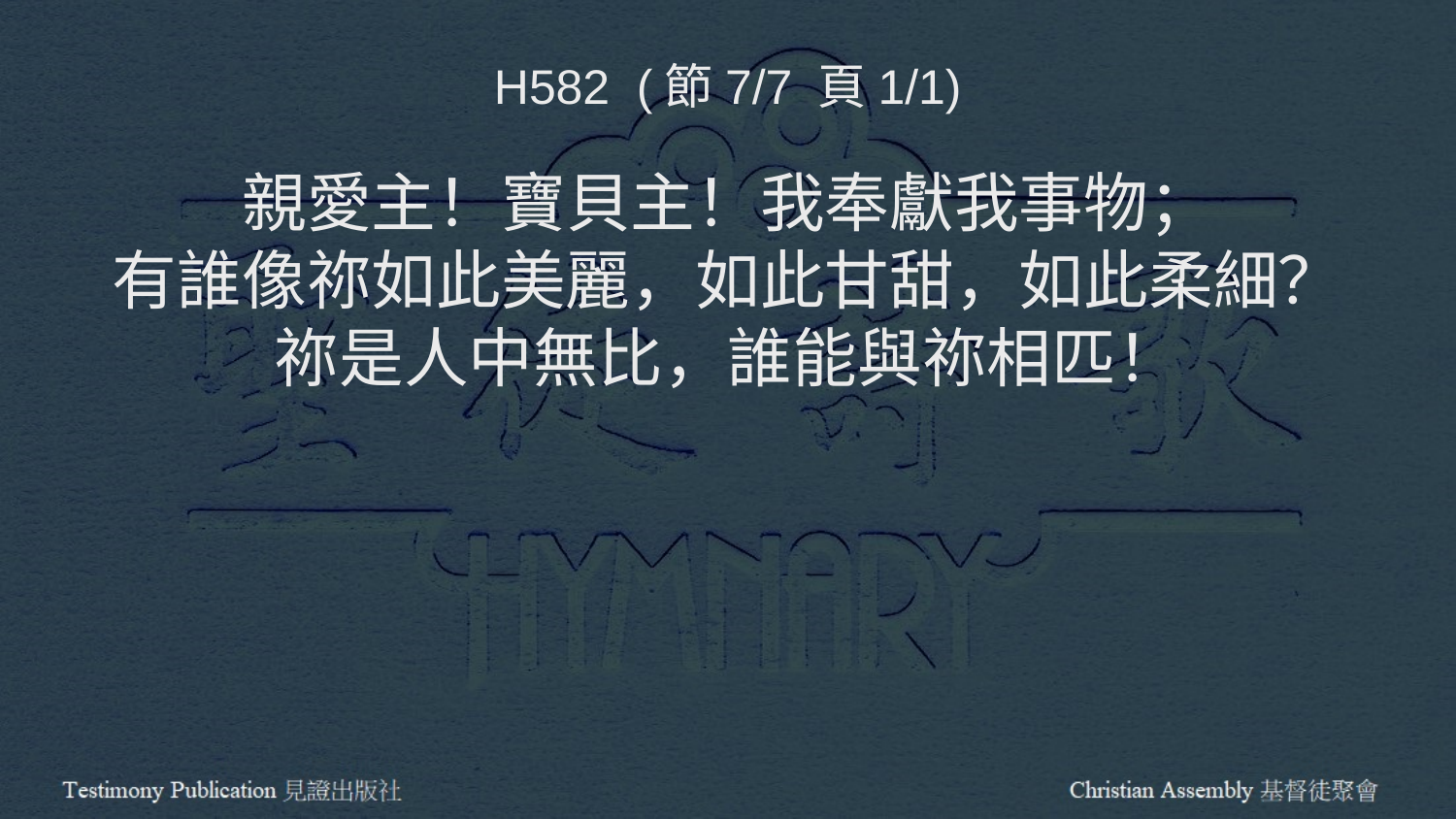

H582  (節7/7 頁1/1)

親愛主！寶貝主！我奉獻我事物；
有誰像祢如此美麗，如此甘甜，如此柔細？
祢是人中無比，誰能與祢相匹！